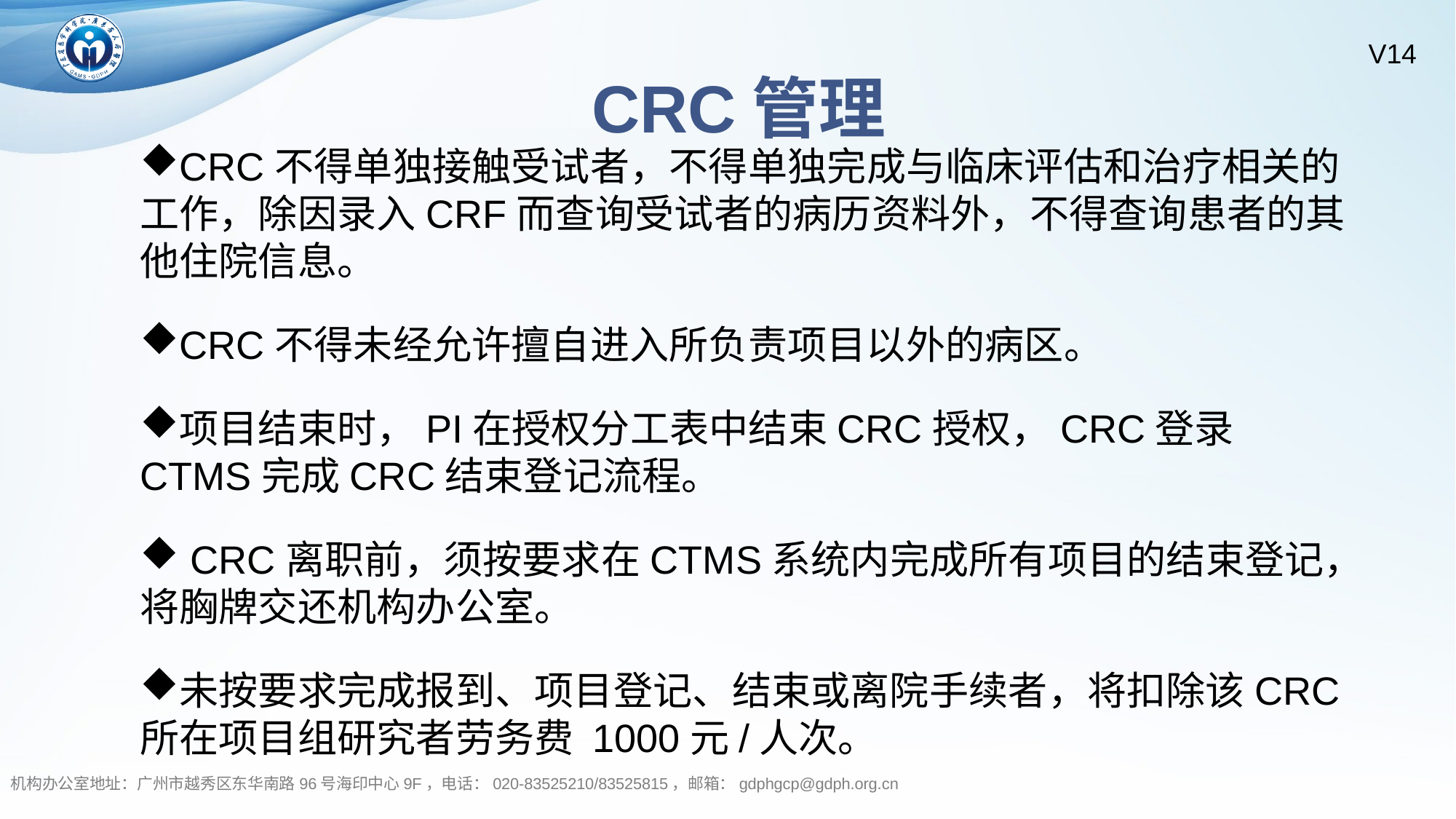

CRC管理
CRC不得单独接触受试者，不得单独完成与临床评估和治疗相关的工作，除因录入CRF而查询受试者的病历资料外，不得查询患者的其他住院信息。
CRC不得未经允许擅自进入所负责项目以外的病区。
项目结束时，PI在授权分工表中结束CRC授权，CRC登录CTMS完成CRC结束登记流程。
 CRC离职前，须按要求在CTMS系统内完成所有项目的结束登记，将胸牌交还机构办公室。
未按要求完成报到、项目登记、结束或离院手续者，将扣除该CRC所在项目组研究者劳务费 1000元/人次。
机构办公室地址：广州市越秀区东华南路96号海印中心9F，电话：020-83525210/83525815，邮箱：gdphgcp@gdph.org.cn
43